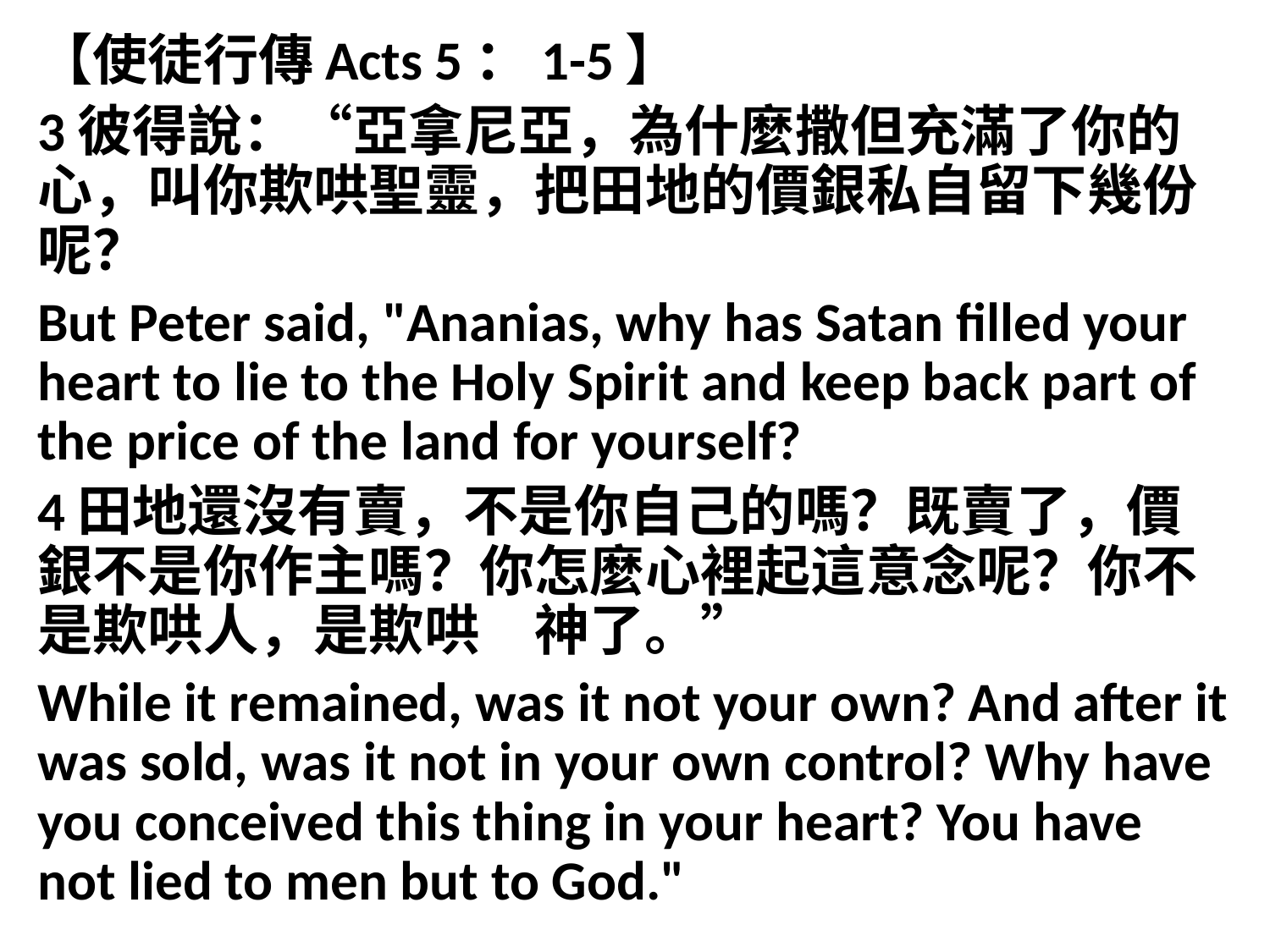

【使徒行傳Acts 5：1-5】
3彼得說：“亞拿尼亞，為什麼撒但充滿了你的心，叫你欺哄聖靈，把田地的價銀私自留下幾份呢？
But Peter said, "Ananias, why has Satan filled your heart to lie to the Holy Spirit and keep back part of the price of the land for yourself?
4田地還沒有賣，不是你自己的嗎？既賣了，價銀不是你作主嗎？你怎麼心裡起這意念呢？你不是欺哄人，是欺哄　神了。”
While it remained, was it not your own? And after it was sold, was it not in your own control? Why have you conceived this thing in your heart? You have not lied to men but to God."